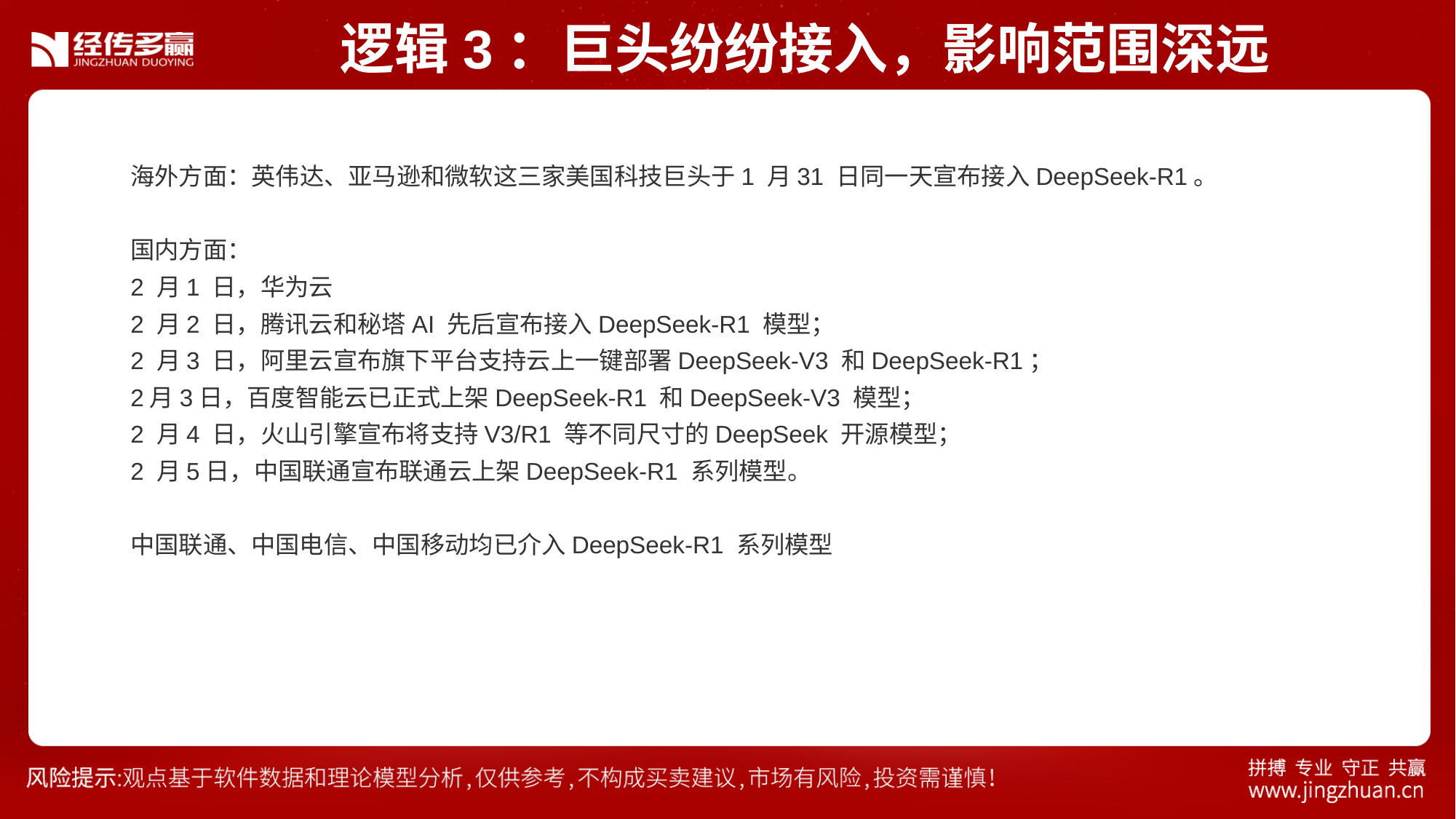

逻辑3：巨头纷纷接入，影响范围深远
海外方面：英伟达、亚马逊和微软这三家美国科技巨头于1 月31 日同一天宣布接入DeepSeek-R1。

国内方面：
2 月1 日，华为云
2 月2 日，腾讯云和秘塔AI 先后宣布接入DeepSeek-R1 模型；
2 月3 日，阿里云宣布旗下平台支持云上一键部署DeepSeek-V3 和DeepSeek-R1；
2月3日，百度智能云已正式上架DeepSeek-R1 和DeepSeek-V3 模型；
2 月4 日，火山引擎宣布将支持V3/R1 等不同尺寸的DeepSeek 开源模型；
2 月5日，中国联通宣布联通云上架DeepSeek-R1 系列模型。

中国联通、中国电信、中国移动均已介入DeepSeek-R1 系列模型